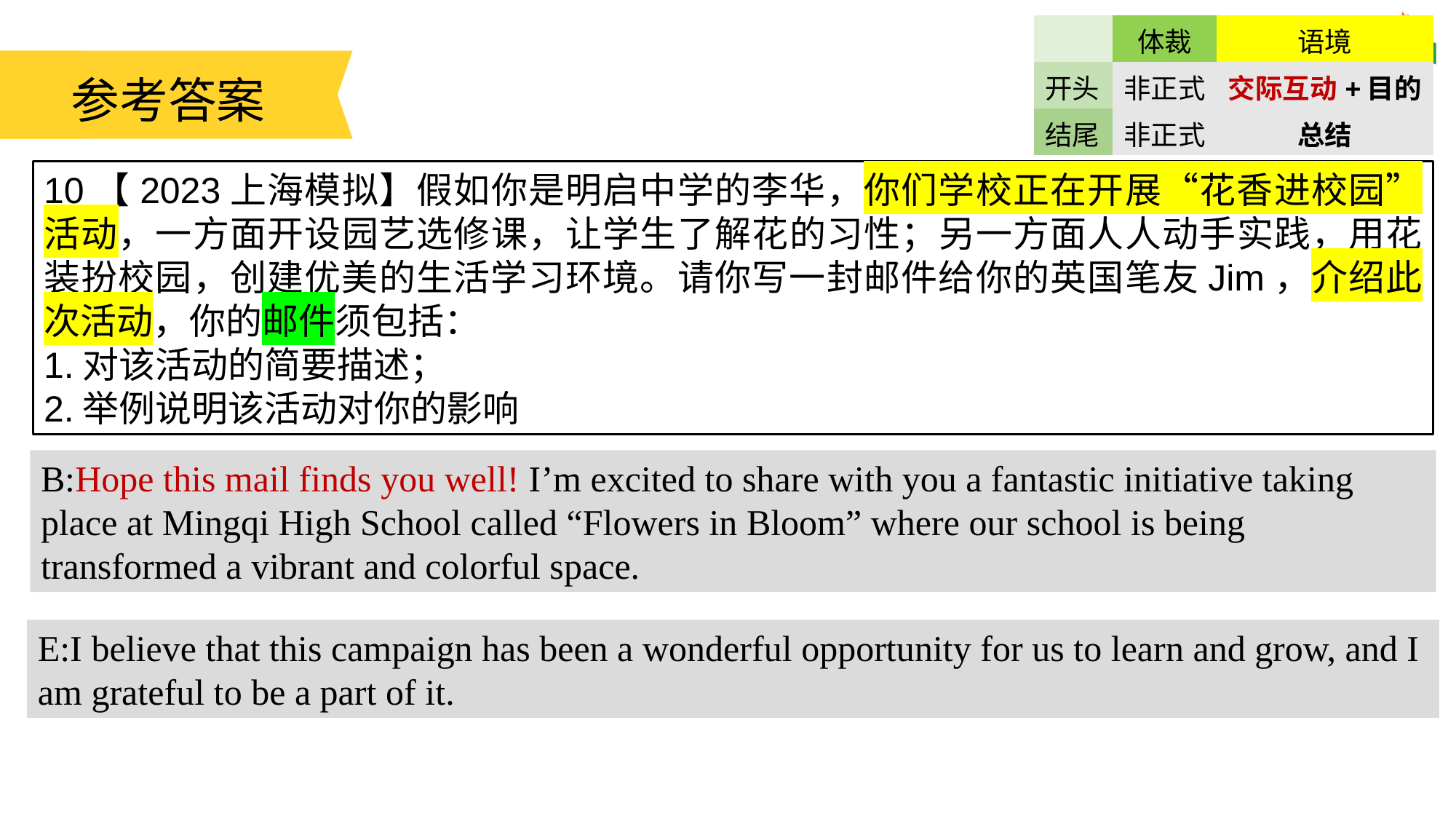

|  | 体裁 | 语境 |
| --- | --- | --- |
| 开头 | 非正式 | 交际互动+目的 |
| 结尾 | 非正式 | 总结 |
参考答案
10【2023上海模拟】假如你是明启中学的李华，你们学校正在开展“花香进校园”活动，一方面开设园艺选修课，让学生了解花的习性；另一方面人人动手实践，用花装扮校园，创建优美的生活学习环境。请你写一封邮件给你的英国笔友Jim，介绍此次活动，你的邮件须包括：
1.对该活动的简要描述；
2.举例说明该活动对你的影响
B:Hope this mail finds you well! I’m excited to share with you a fantastic initiative taking place at Mingqi High School called “Flowers in Bloom” where our school is being transformed a vibrant and colorful space.
E:I believe that this campaign has been a wonderful opportunity for us to learn and grow, and I am grateful to be a part of it.